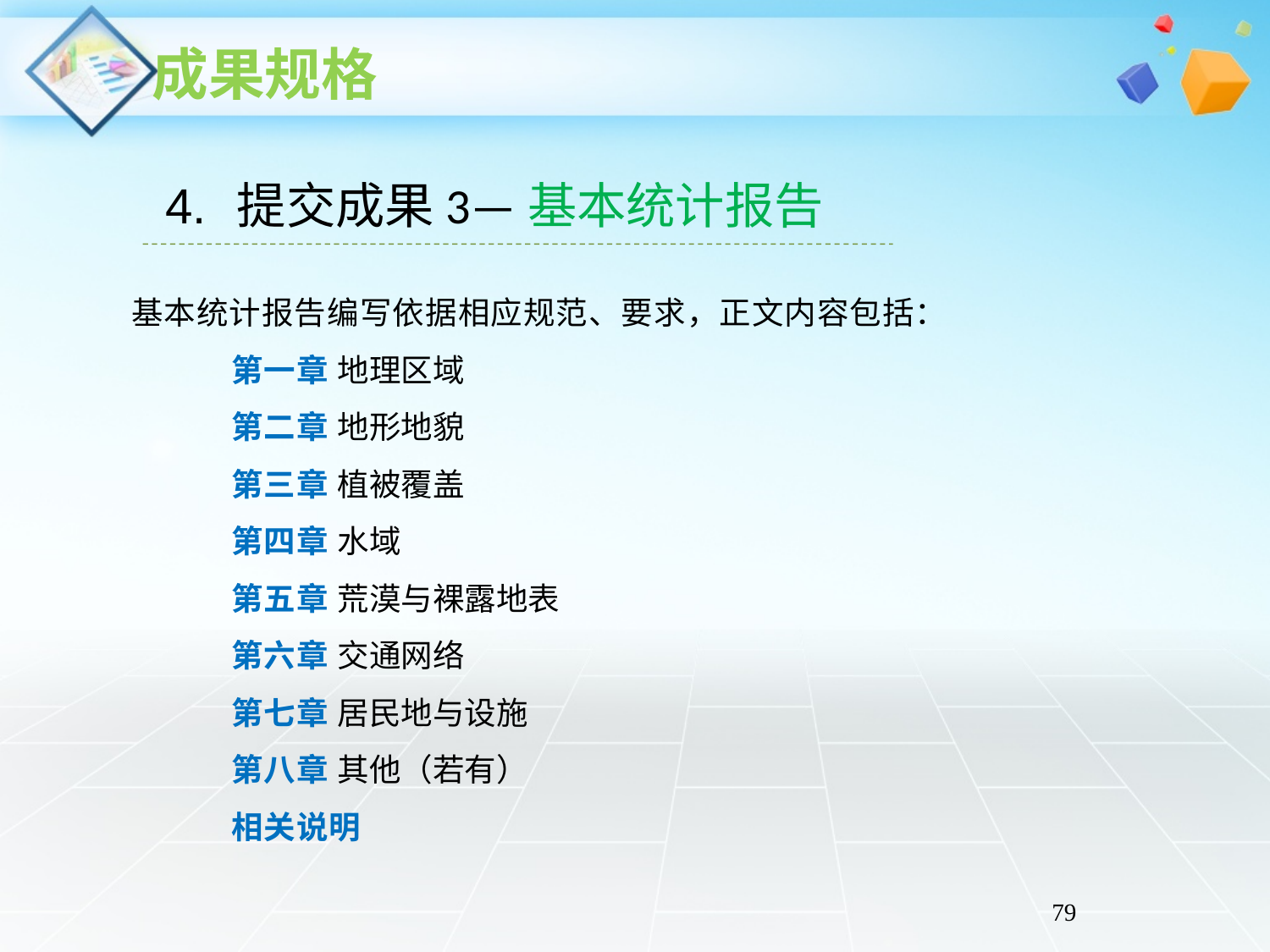

提交成果3—基本统计报告

基本统计报告编写依据相应规范、要求，正文内容包括：
第一章 地理区域
第二章 地形地貌
第三章 植被覆盖
第四章 水域
第五章 荒漠与裸露地表
第六章 交通网络
第七章 居民地与设施
第八章 其他（若有）
相关说明

79